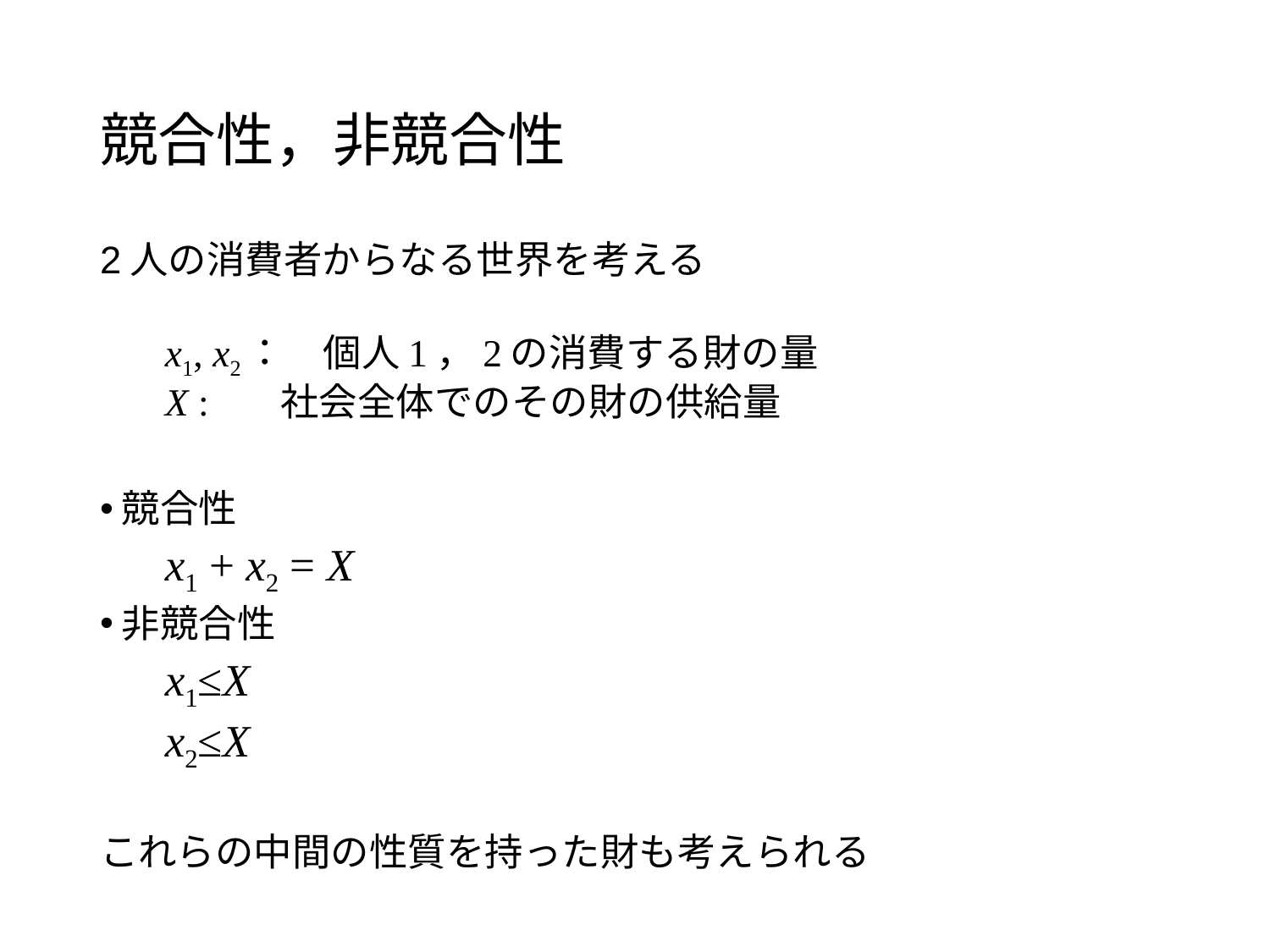

# 競合性，非競合性
2人の消費者からなる世界を考える

	x1, x2：　個人1，2の消費する財の量
	X : 	社会全体でのその財の供給量

競合性
			x1 + x2 = X
非競合性
			x1≤X
			x2≤X

これらの中間の性質を持った財も考えられる